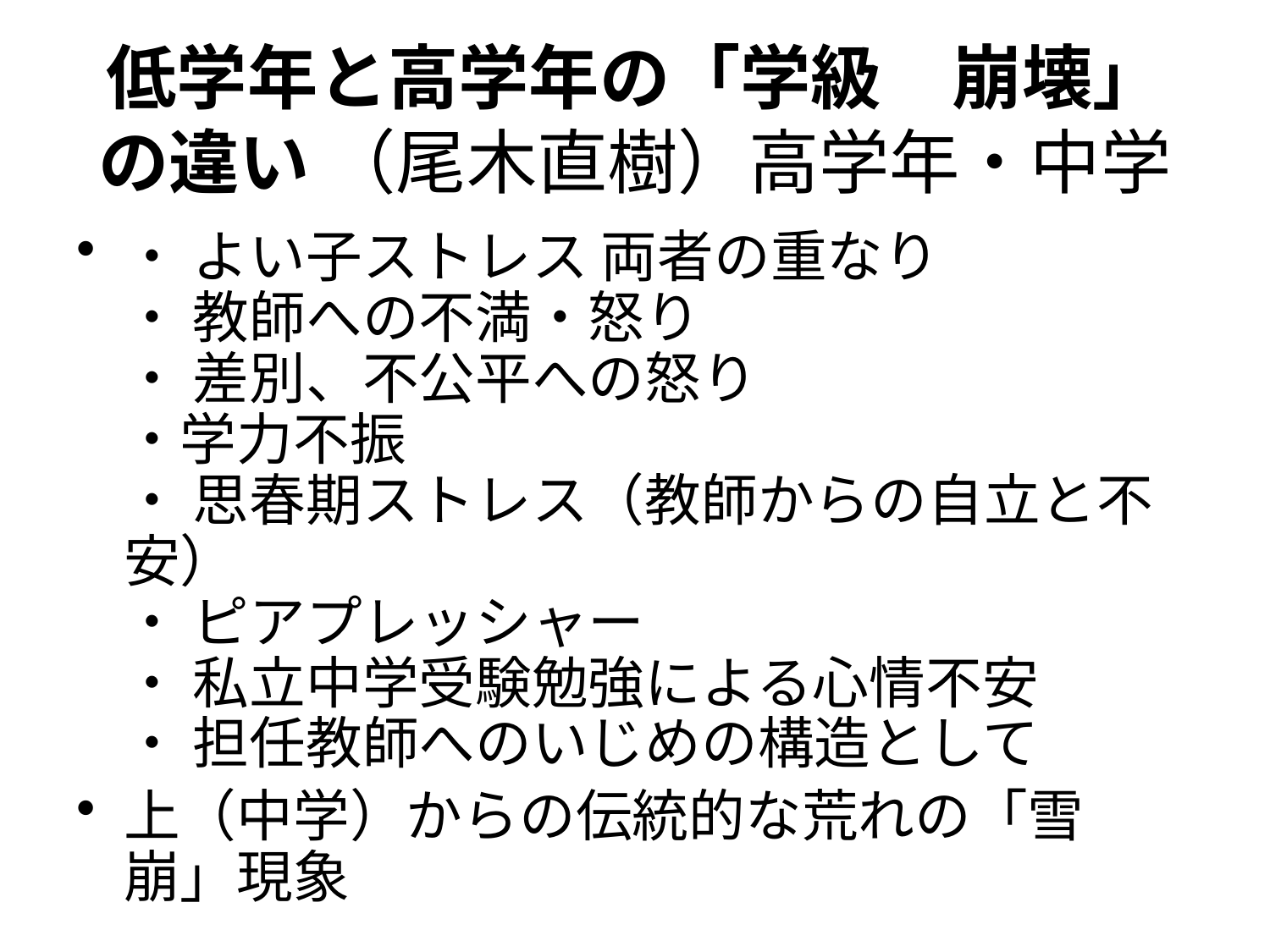

# 低学年と高学年の「学級　崩壊」の違い （尾木直樹）高学年・中学
・ よい子ストレス 両者の重なり  
・ 教師への不満・怒り 
・ 差別、不公平への怒り 
・学力不振 
・ 思春期ストレス（教師からの自立と不安） 
・ ピアプレッシャー 
・ 私立中学受験勉強による心情不安 
・ 担任教師へのいじめの構造として
上（中学）からの伝統的な荒れの「雪崩」現象